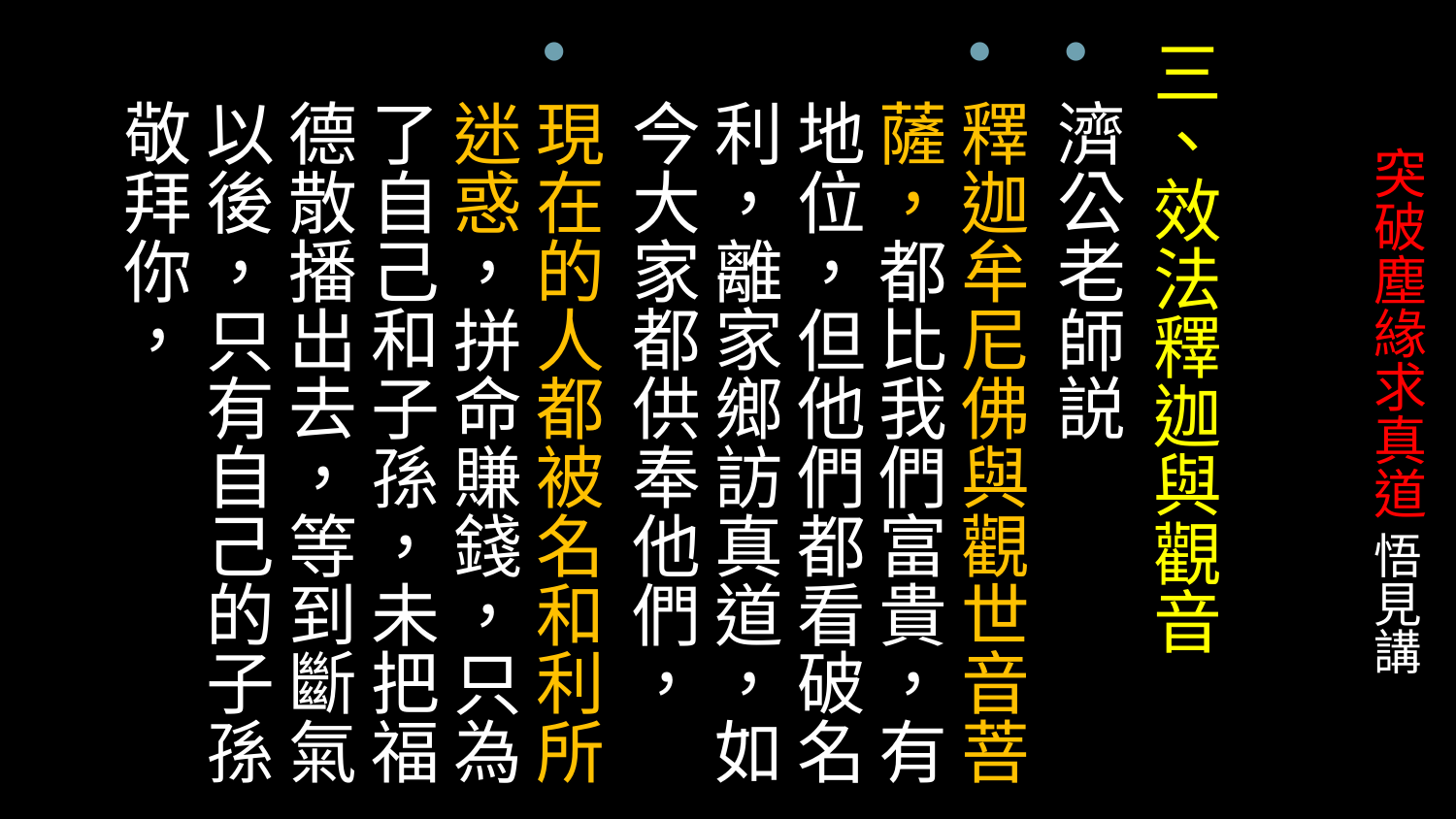

三、效法釋迦與觀音
濟公老師説
釋迦牟尼佛與觀世音菩薩，都比我們富貴，有地位，但他們都看破名利，離家鄉訪真道，如今大家都供奉他們，
現在的人都被名和利所迷惑，拼命賺錢，只為了自己和子孫，未把福德散播出去，等到斷氣以後，只有自己的子孫敬拜你，

# 突破塵緣求真道 悟見講